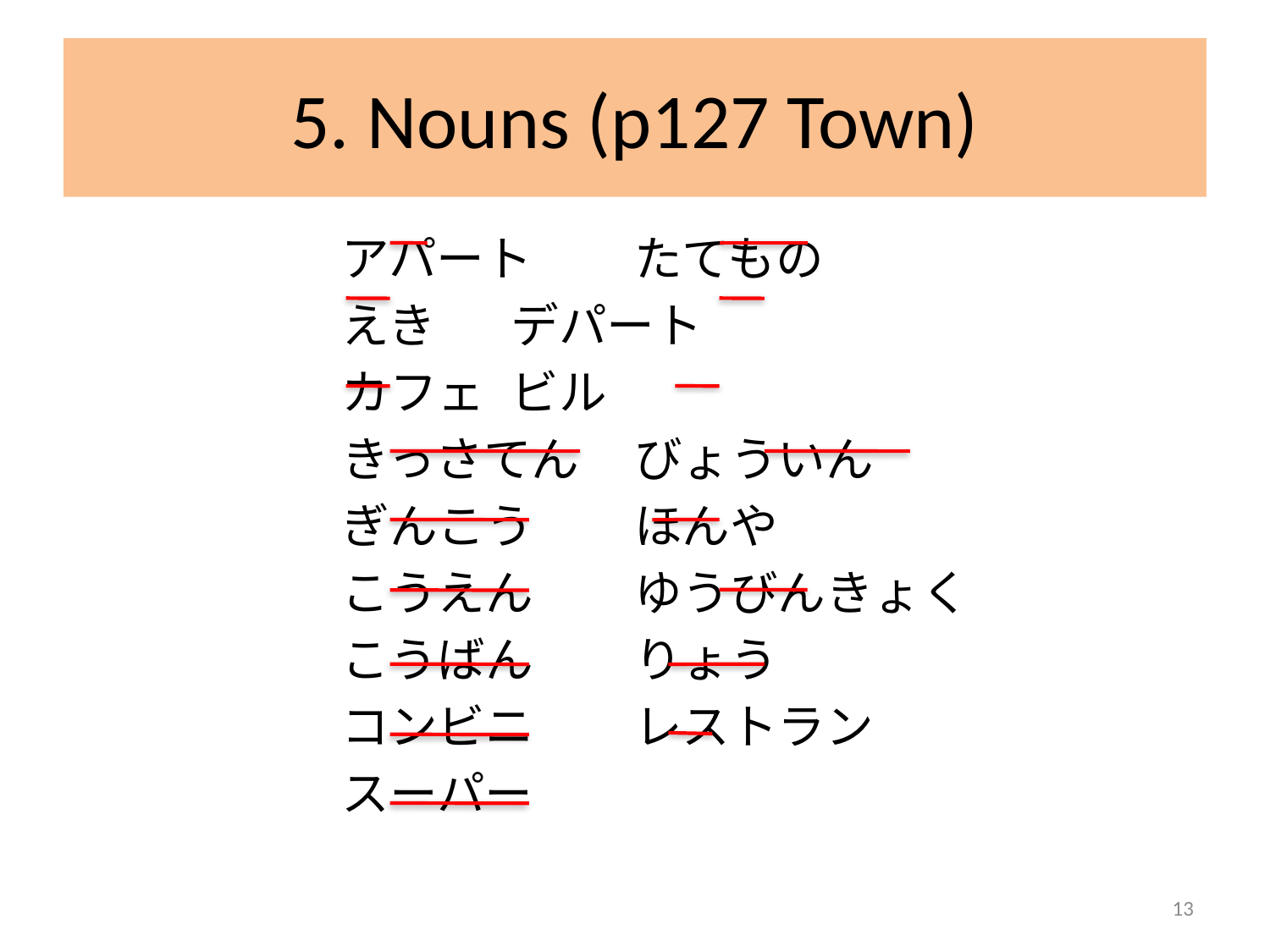

# 5. Nouns (p127 Town)
アパート		たてもの
えき				デパート
カフェ			ビル
きっさてん		びょういん
ぎんこう		ほんや
こうえん		ゆうびんきょく
こうばん		りょう
コンビニ		レストラン
スーパー
13